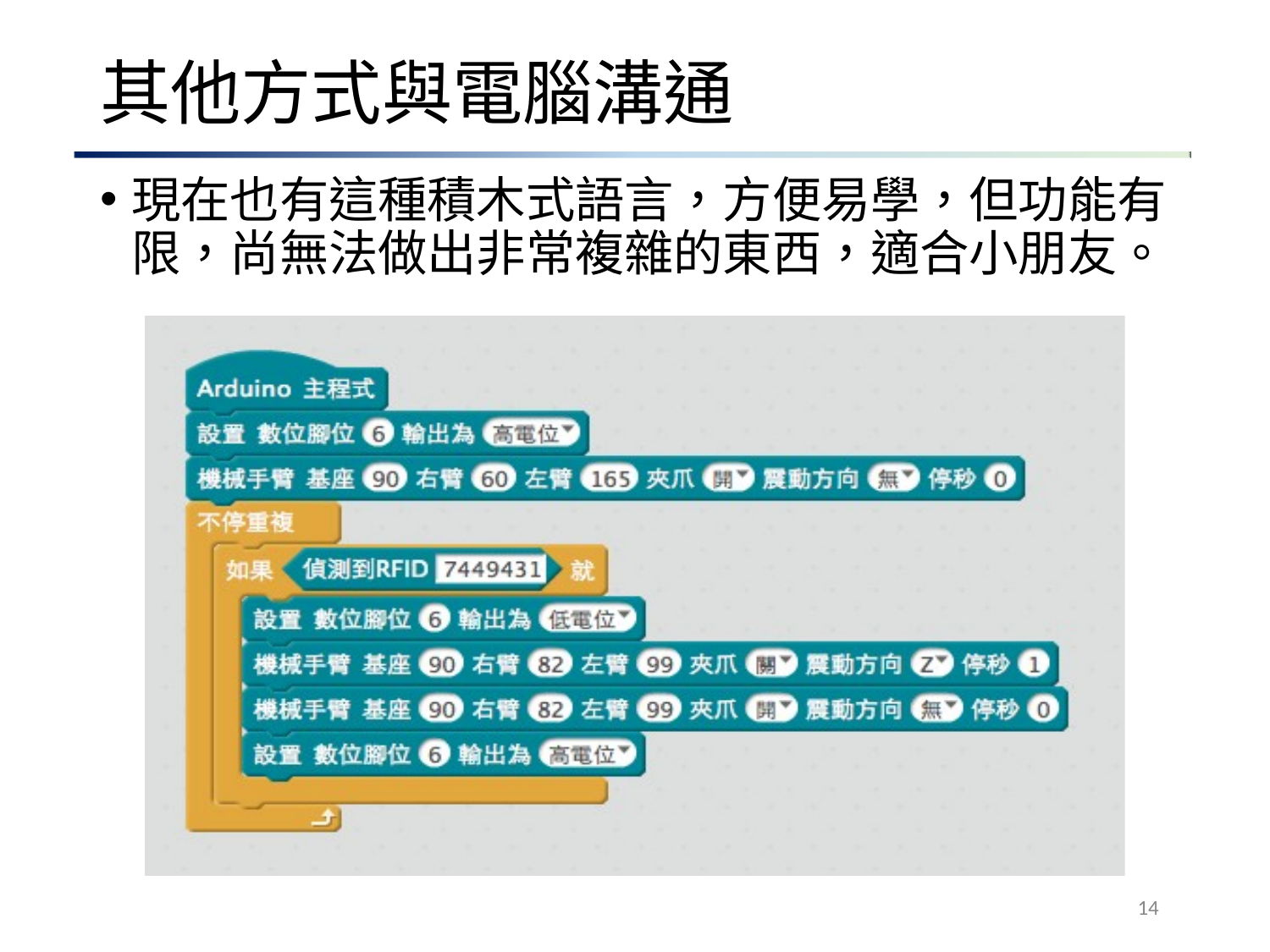

# 其他方式與電腦溝通
現在也有這種積木式語言，方便易學，但功能有 限，尚無法做出非常複雜的東西，適合小朋友。

14